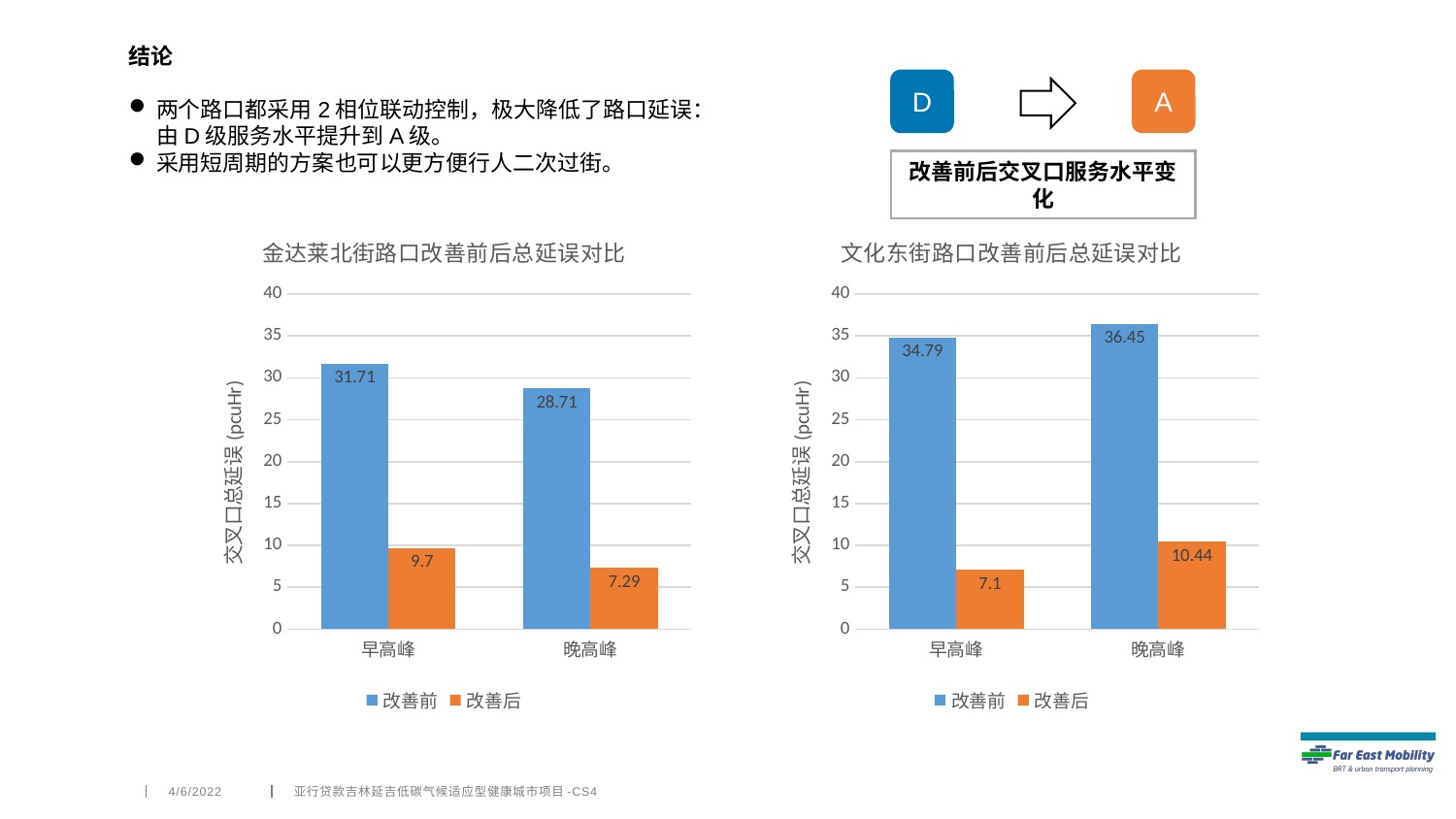

结论

两个路口都采用2相位联动控制，极大降低了路口延误：由D级服务水平提升到A级。
采用短周期的方案也可以更方便行人二次过街。
D
A

改善前后交叉口服务水平变化

### Chart: 金达莱北街路口改善前后总延误对比

| Category | 改善前 | 改善后 |
|---|---|---|
| 早高峰 | 31.71 | 9.7 |
| 晚高峰 | 28.71 | 7.29 |

### Chart: 文化东街路口改善前后总延误对比

| Category | 改善前 | 改善后 |
|---|---|---|
| 早高峰 | 34.79 | 7.1 |
| 晚高峰 | 36.45 | 10.44 |
4/6/2022
亚行贷款吉林延吉低碳气候适应型健康城市项目-CS4